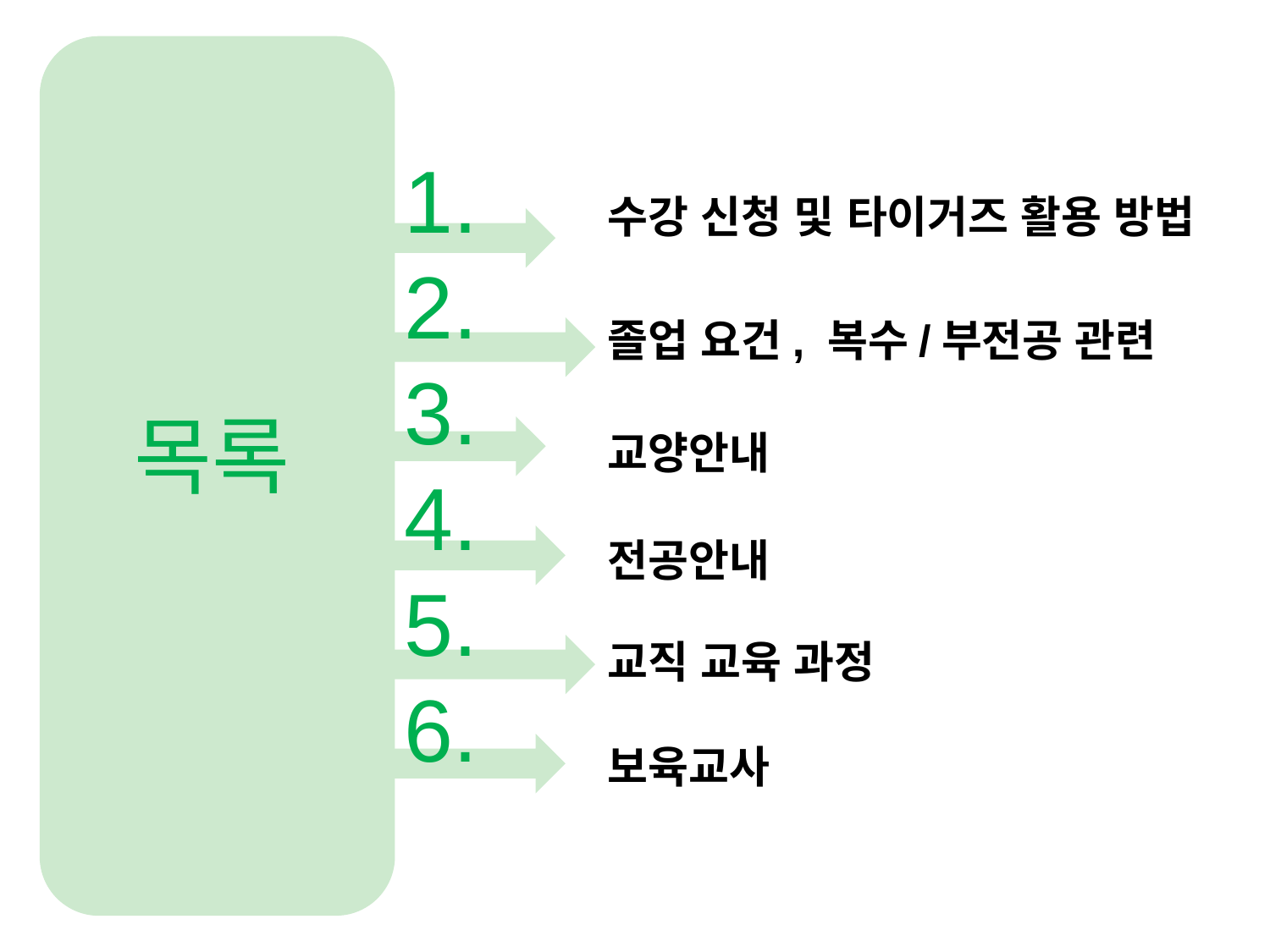

1.
2.
3.
4.
5.
6.
수강 신청 및 타이거즈 활용 방법

졸업 요건, 복수/부전공 관련

교양안내

전공안내

교직 교육 과정

보육교사

목록